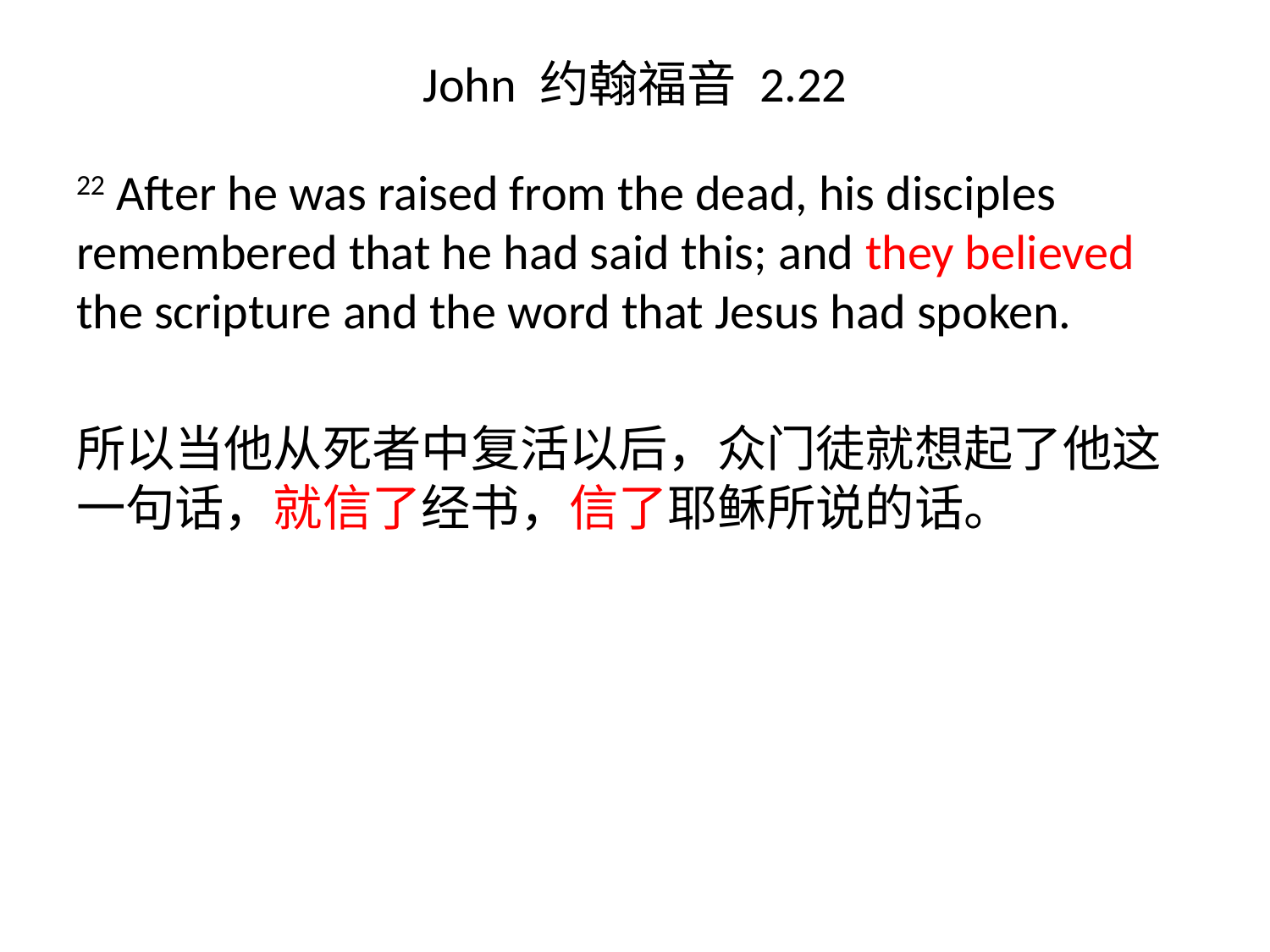

# John 约翰福音 2.22
22 After he was raised from the dead, his disciples remembered that he had said this; and they believed the scripture and the word that Jesus had spoken.

所以当他从死者中复活以后，众门徒就想起了他这一句话，就信了经书，信了耶稣所说的话。